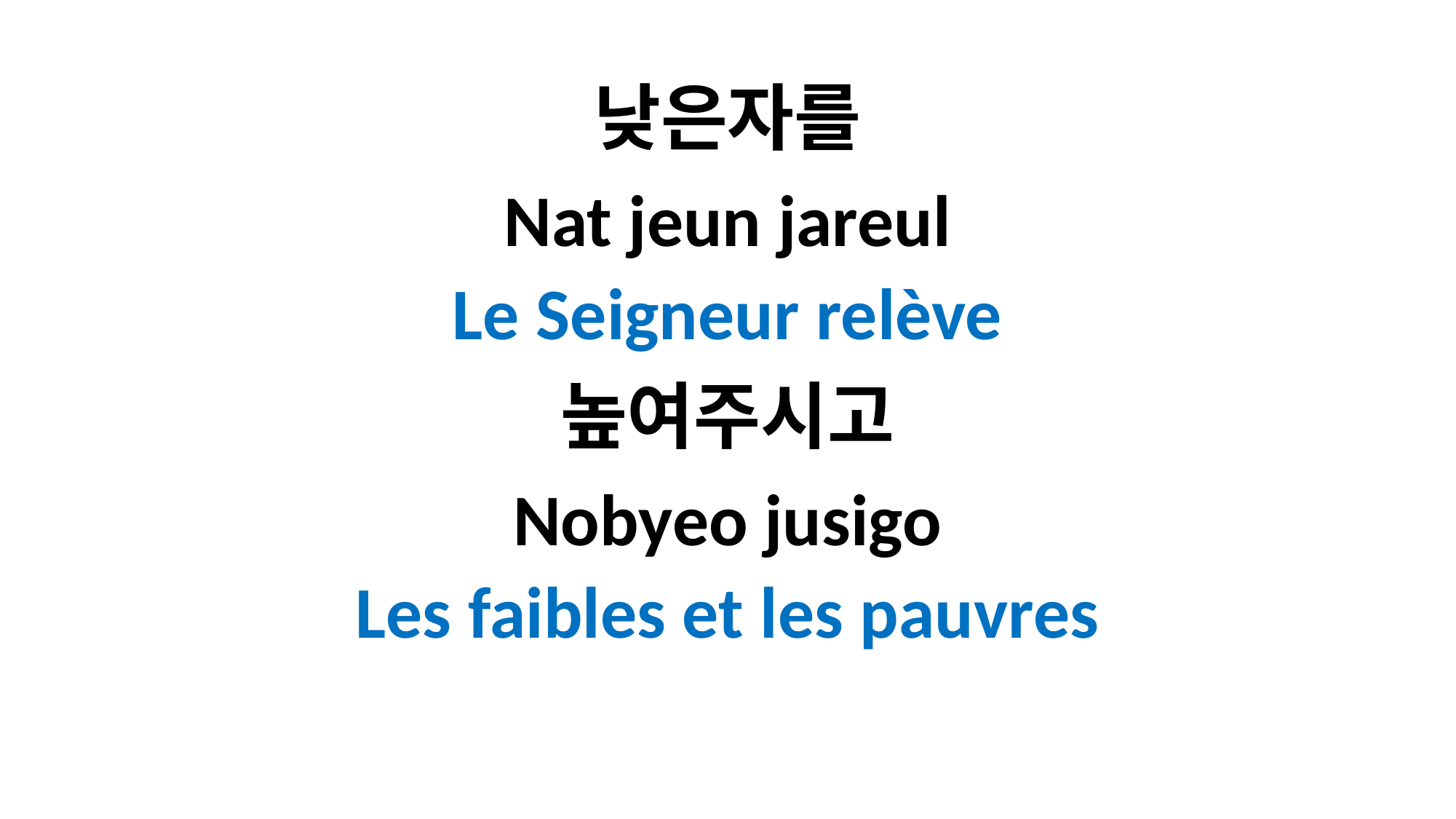

낮은자를
Nat jeun jareul
Le Seigneur relève
높여주시고
Nobyeo jusigo
Les faibles et les pauvres